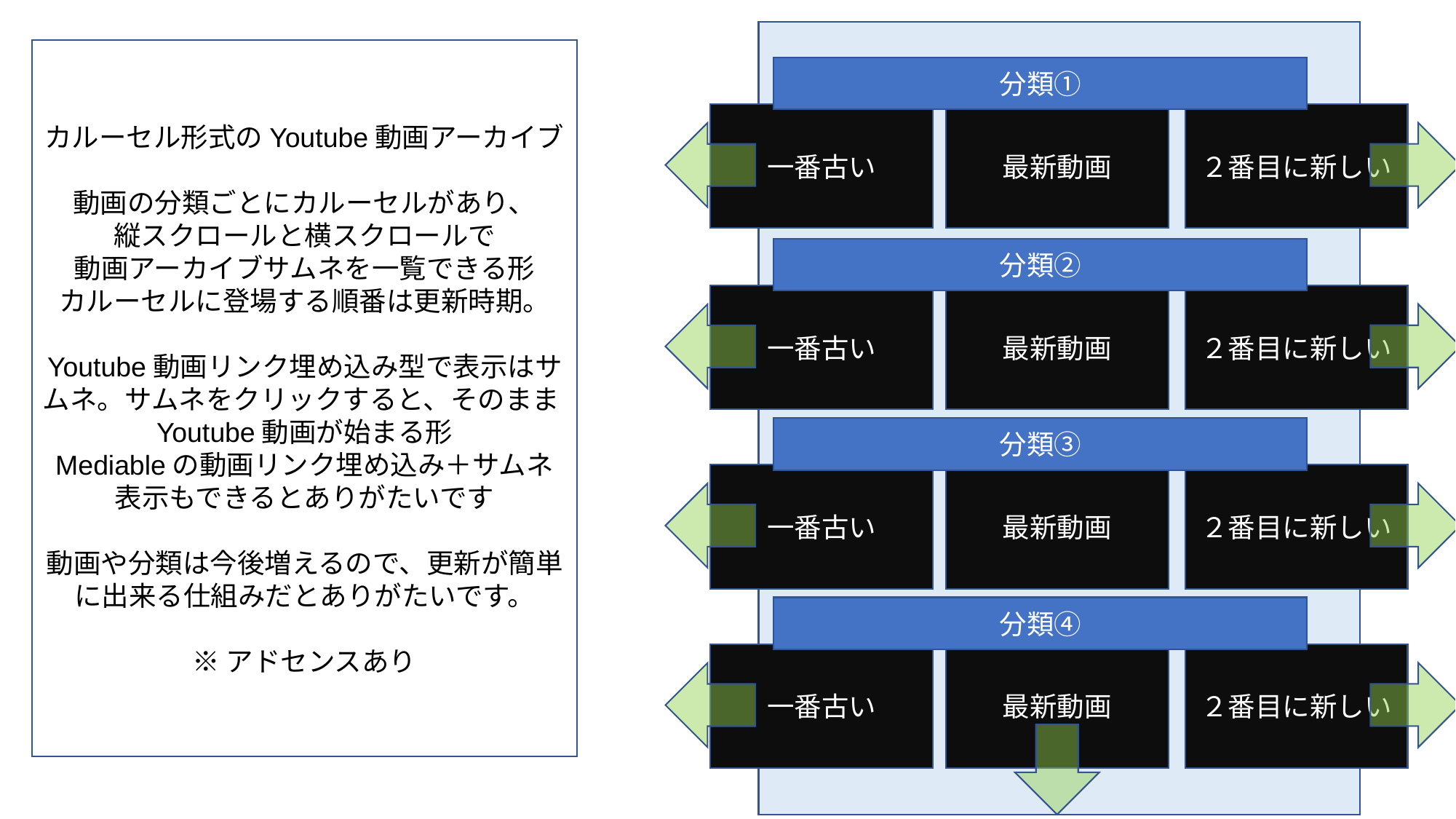

カルーセル形式のYoutube動画アーカイブ

動画の分類ごとにカルーセルがあり、
縦スクロールと横スクロールで
動画アーカイブサムネを一覧できる形
カルーセルに登場する順番は更新時期。

Youtube動画リンク埋め込み型で表示はサムネ。サムネをクリックすると、そのままYoutube動画が始まる形
Mediableの動画リンク埋め込み＋サムネ表示もできるとありがたいです

動画や分類は今後増えるので、更新が簡単に出来る仕組みだとありがたいです。

※アドセンスあり
分類①
一番古い
最新動画
２番目に新しい

分類②
一番古い
最新動画
２番目に新しい

分類③
一番古い
最新動画
２番目に新しい

分類④
一番古い
最新動画
２番目に新しい